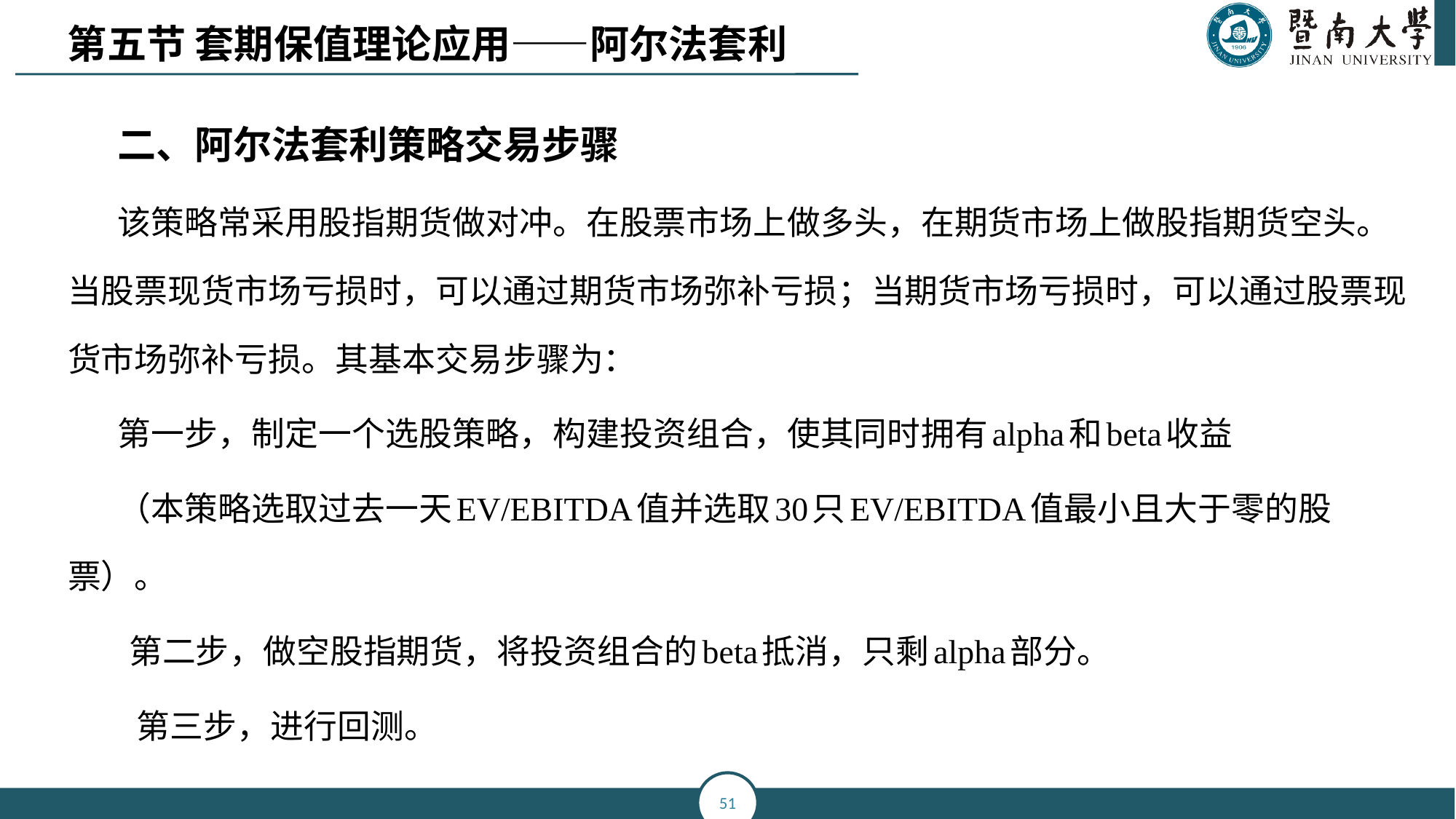

第五节 套期保值理论应用——阿尔法套利
二、阿尔法套利策略交易步骤
该策略常采用股指期货做对冲。在股票市场上做多头，在期货市场上做股指期货空头。当股票现货市场亏损时，可以通过期货市场弥补亏损；当期货市场亏损时，可以通过股票现货市场弥补亏损。其基本交易步骤为：
第一步，制定一个选股策略，构建投资组合，使其同时拥有alpha和beta收益
（本策略选取过去一天EV/EBITDA值并选取30只EV/EBITDA值最小且大于零的股票）。
 第二步，做空股指期货，将投资组合的beta抵消，只剩alpha部分。
  第三步，进行回测。